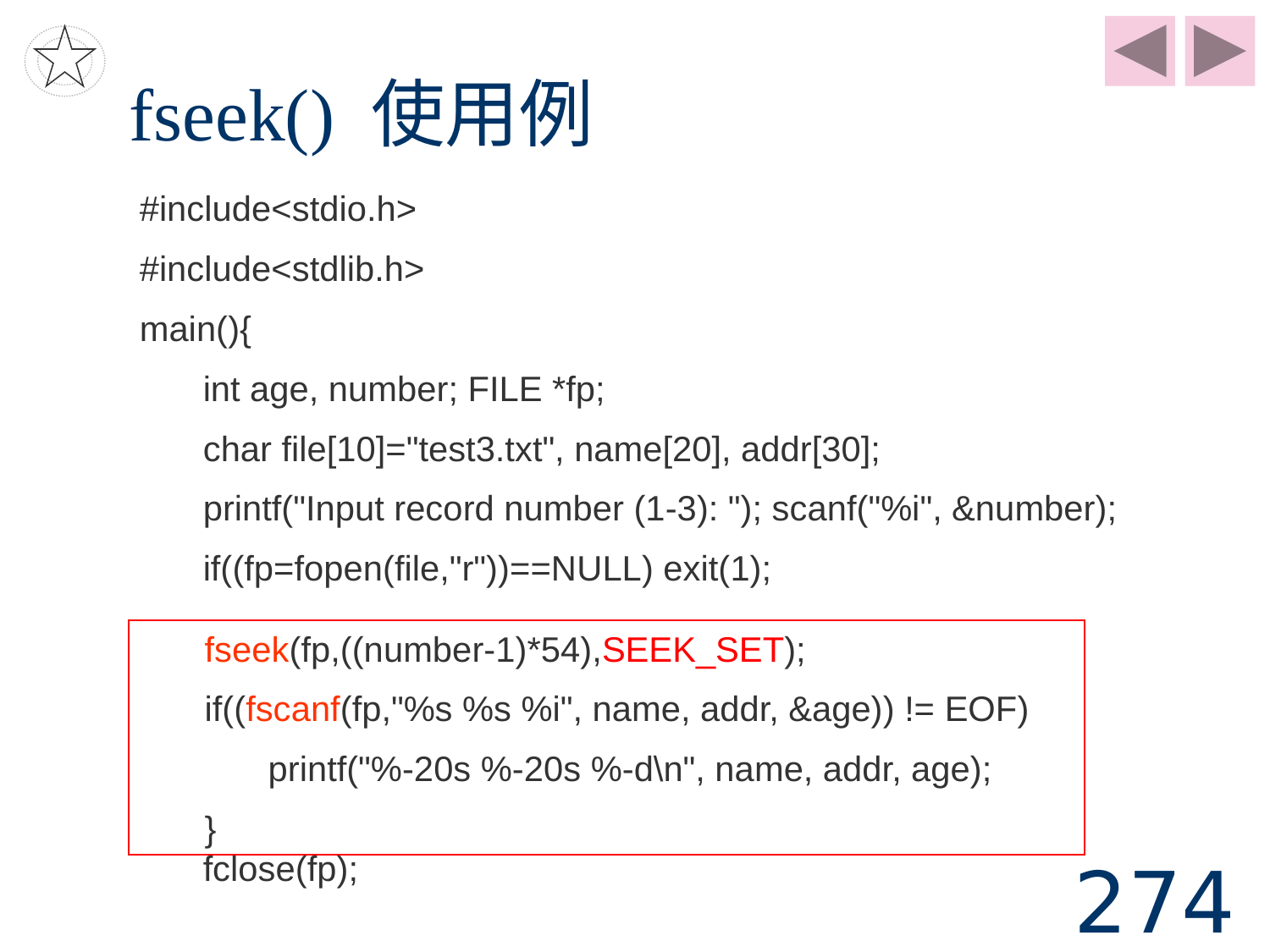

# fseek() 使用例
#include<stdio.h>
#include<stdlib.h>
main(){
int age, number; FILE *fp;
char file[10]="test3.txt", name[20], addr[30];
printf("Input record number (1-3): "); scanf("%i", &number);
if((fp=fopen(file,"r"))==NULL) exit(1);

fclose(fp);
fseek(fp,((number-1)*54),SEEK_SET);
if((fscanf(fp,"%s %s %i", name, addr, &age)) != EOF)
printf("%-20s %-20s %-d\n", name, addr, age);
}
274